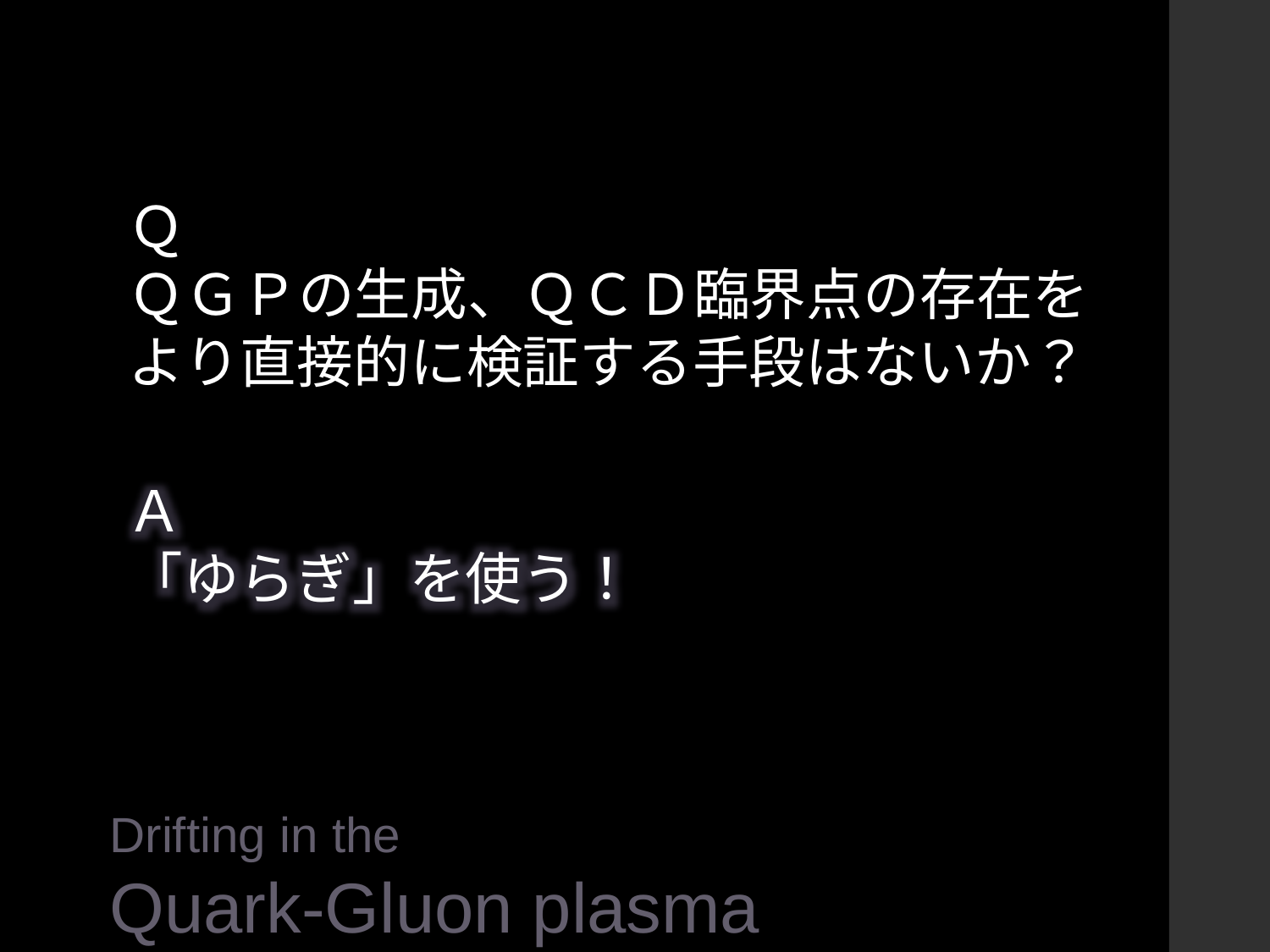

Ｑ
ＱＧＰの生成、ＱＣＤ臨界点の存在を
より直接的に検証する手段はないか？
Ａ
「ゆらぎ」を使う！